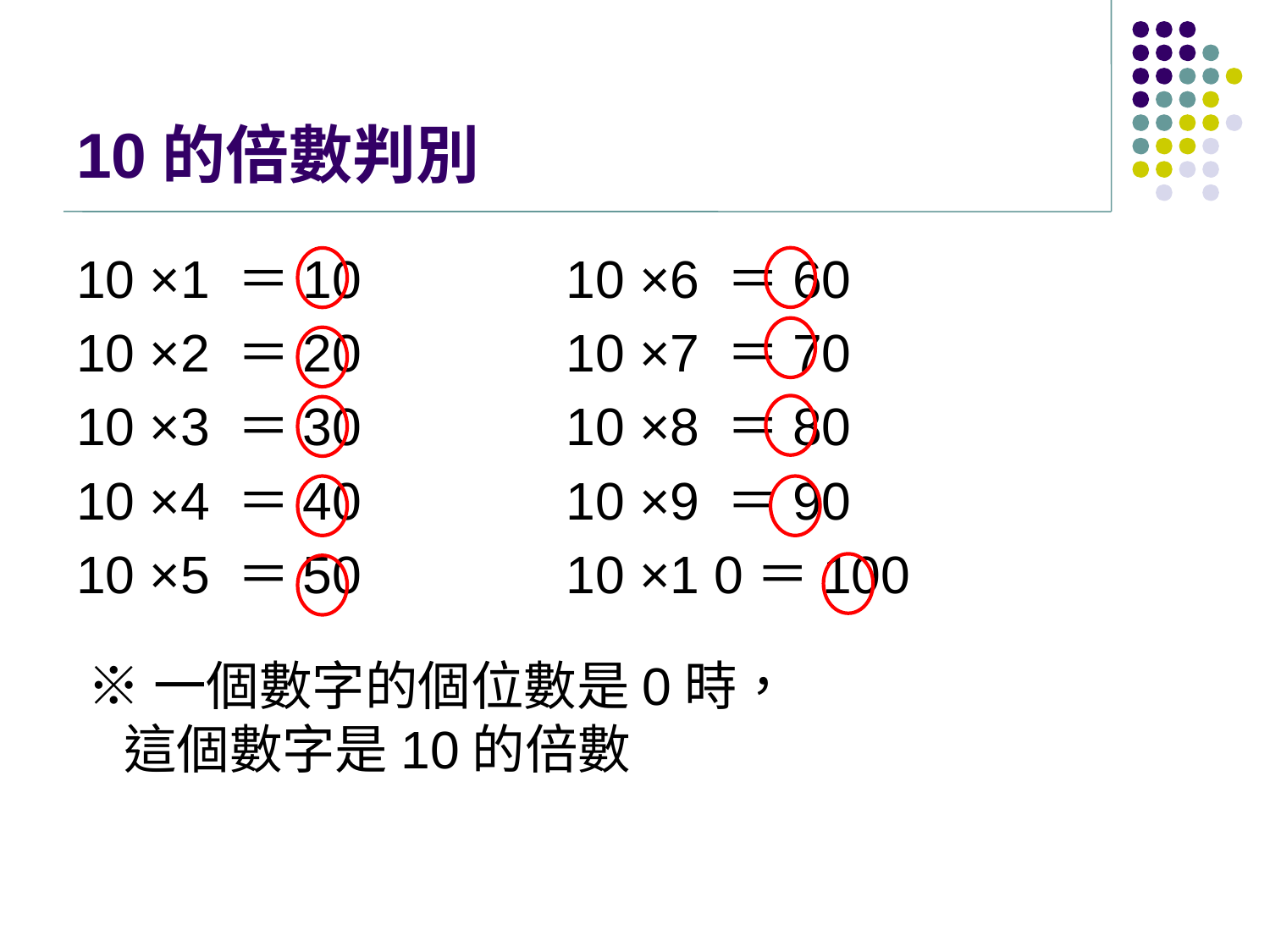

# 10的倍數判別
10 ×1 ＝10              10 ×6 ＝60
10 ×2 ＝20              10 ×7 ＝70
10 ×3 ＝30              10 ×8 ＝80
10 ×4 ＝40              10 ×9 ＝90
10 ×5 ＝50              10 ×1 0＝100

 ※一個數字的個位數是0時，
這個數字是10的倍數